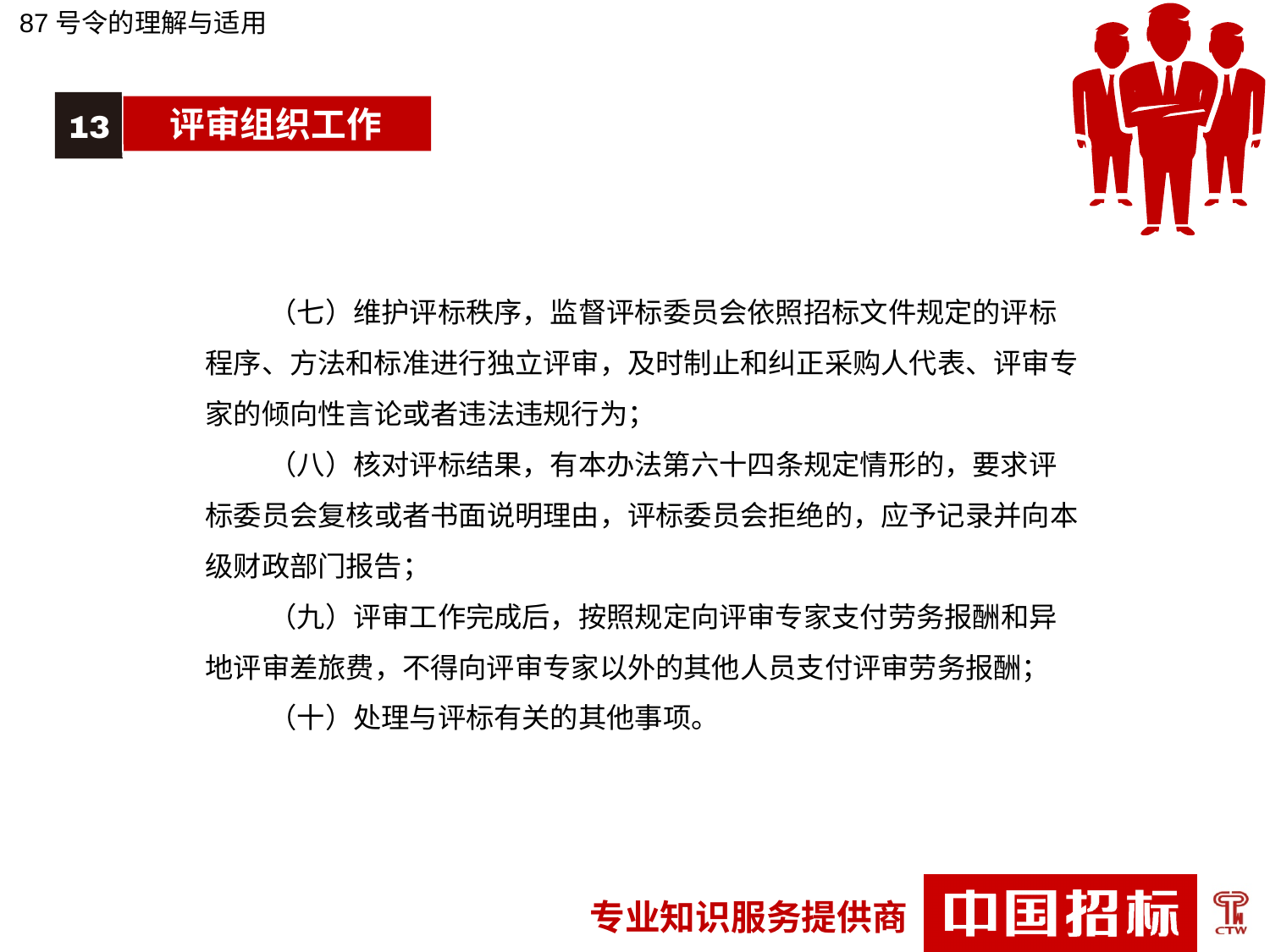

87号令的理解与适用

13
评审组织工作
（七）维护评标秩序，监督评标委员会依照招标文件规定的评标程序、方法和标准进行独立评审，及时制止和纠正采购人代表、评审专家的倾向性言论或者违法违规行为；
（八）核对评标结果，有本办法第六十四条规定情形的，要求评标委员会复核或者书面说明理由，评标委员会拒绝的，应予记录并向本级财政部门报告；
（九）评审工作完成后，按照规定向评审专家支付劳务报酬和异地评审差旅费，不得向评审专家以外的其他人员支付评审劳务报酬；
（十）处理与评标有关的其他事项。